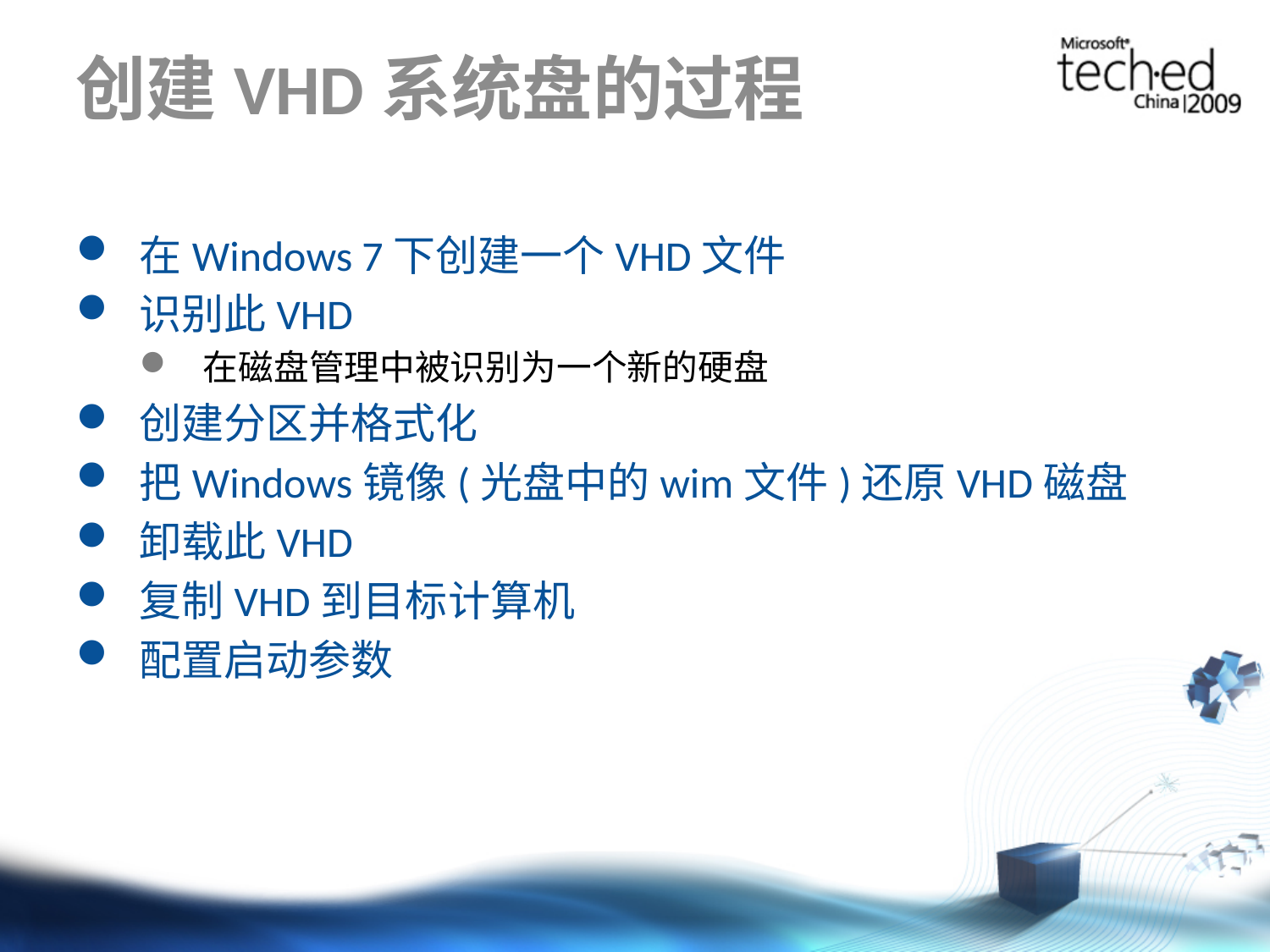

# 创建VHD系统盘的过程
在Windows 7下创建一个VHD文件
识别此VHD
在磁盘管理中被识别为一个新的硬盘
创建分区并格式化
把Windows镜像(光盘中的wim文件)还原VHD磁盘
卸载此VHD
复制VHD到目标计算机
配置启动参数